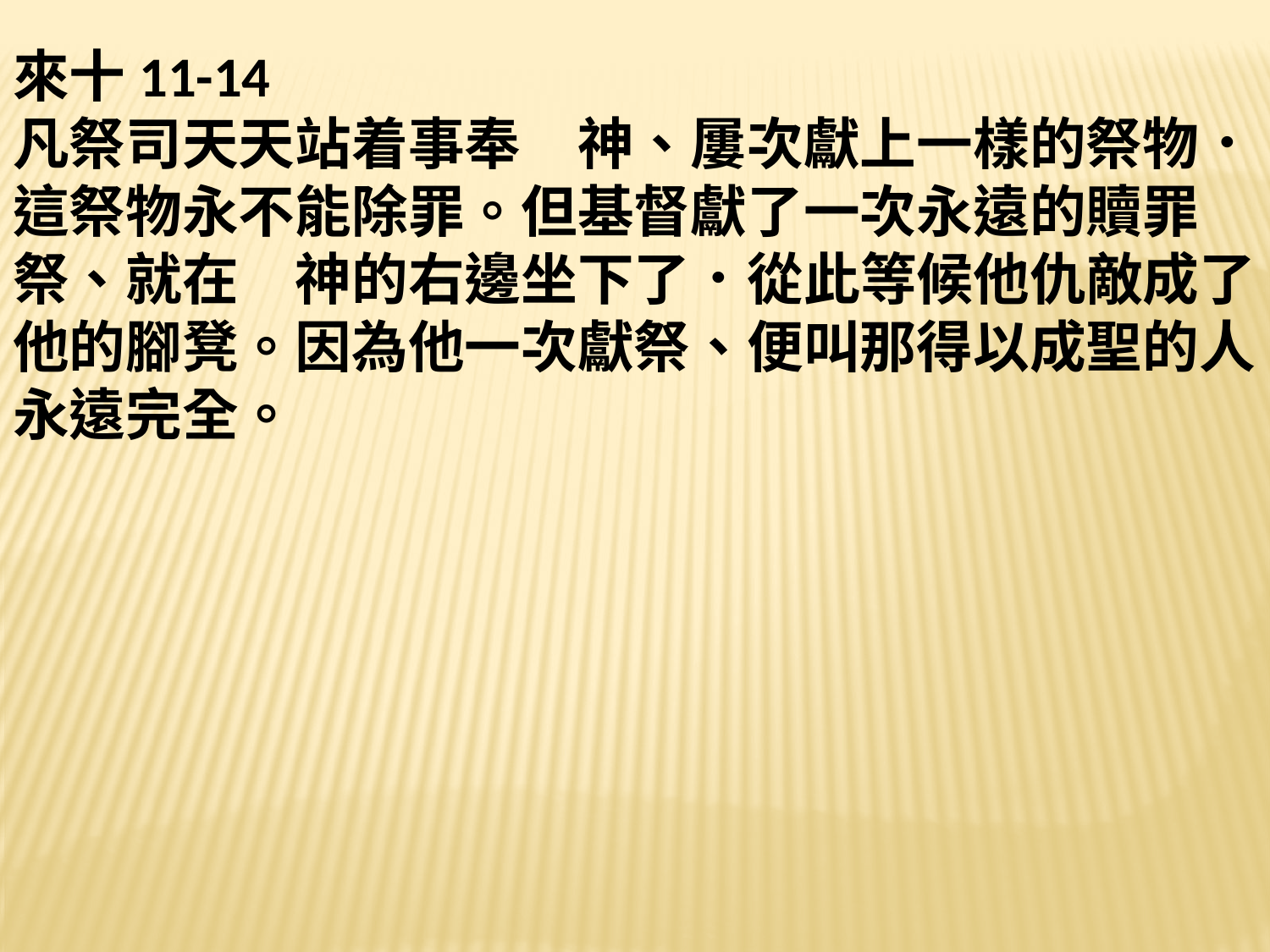

來十11-14
凡祭司天天站着事奉　神、屢次獻上一樣的祭物．這祭物永不能除罪。但基督獻了一次永遠的贖罪祭、就在　神的右邊坐下了．從此等候他仇敵成了他的腳凳。因為他一次獻祭、便叫那得以成聖的人永遠完全。